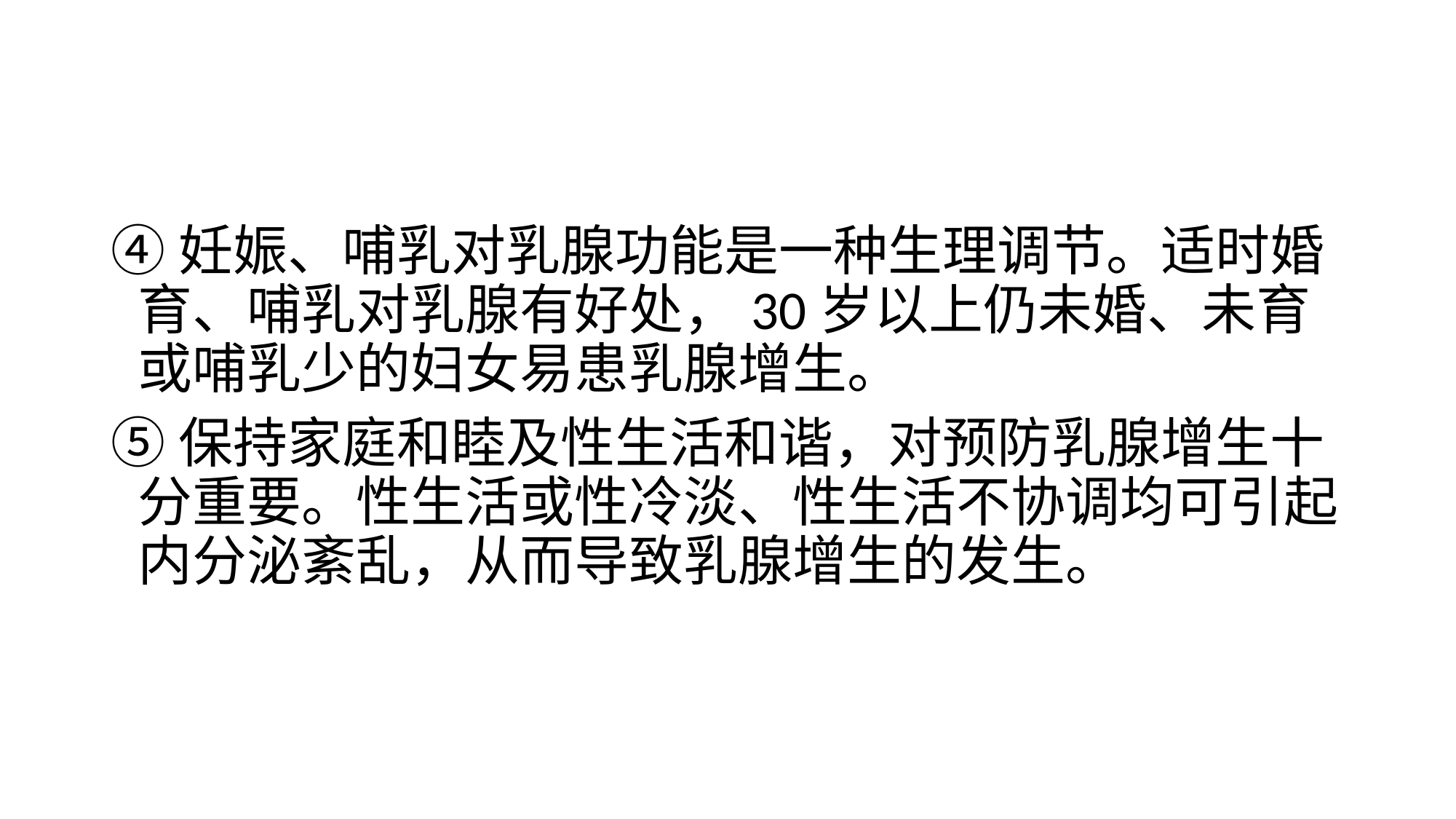

④妊娠、哺乳对乳腺功能是一种生理调节。适时婚育、哺乳对乳腺有好处，30岁以上仍未婚、未育或哺乳少的妇女易患乳腺增生。
⑤保持家庭和睦及性生活和谐，对预防乳腺增生十分重要。性生活或性冷淡、性生活不协调均可引起内分泌紊乱，从而导致乳腺增生的发生。